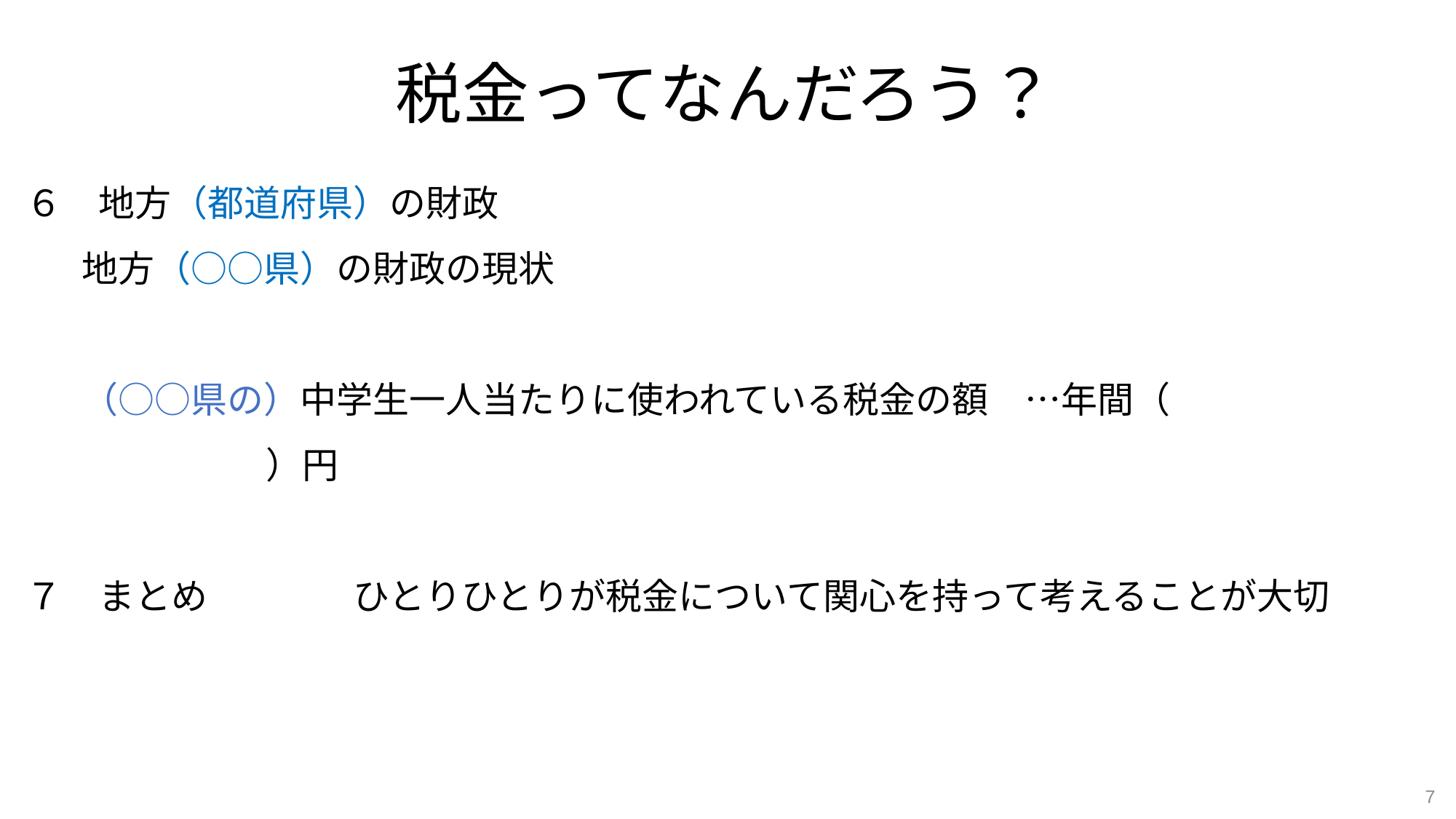

税金ってなんだろう？
６　地方（都道府県）の財政
地方（○○県）の財政の現状

（○○県の）中学生一人当たりに使われている税金の額　…年間（　　　　　　　　　　　）円

７　まとめ　　　　ひとりひとりが税金について関心を持って考えることが大切
7